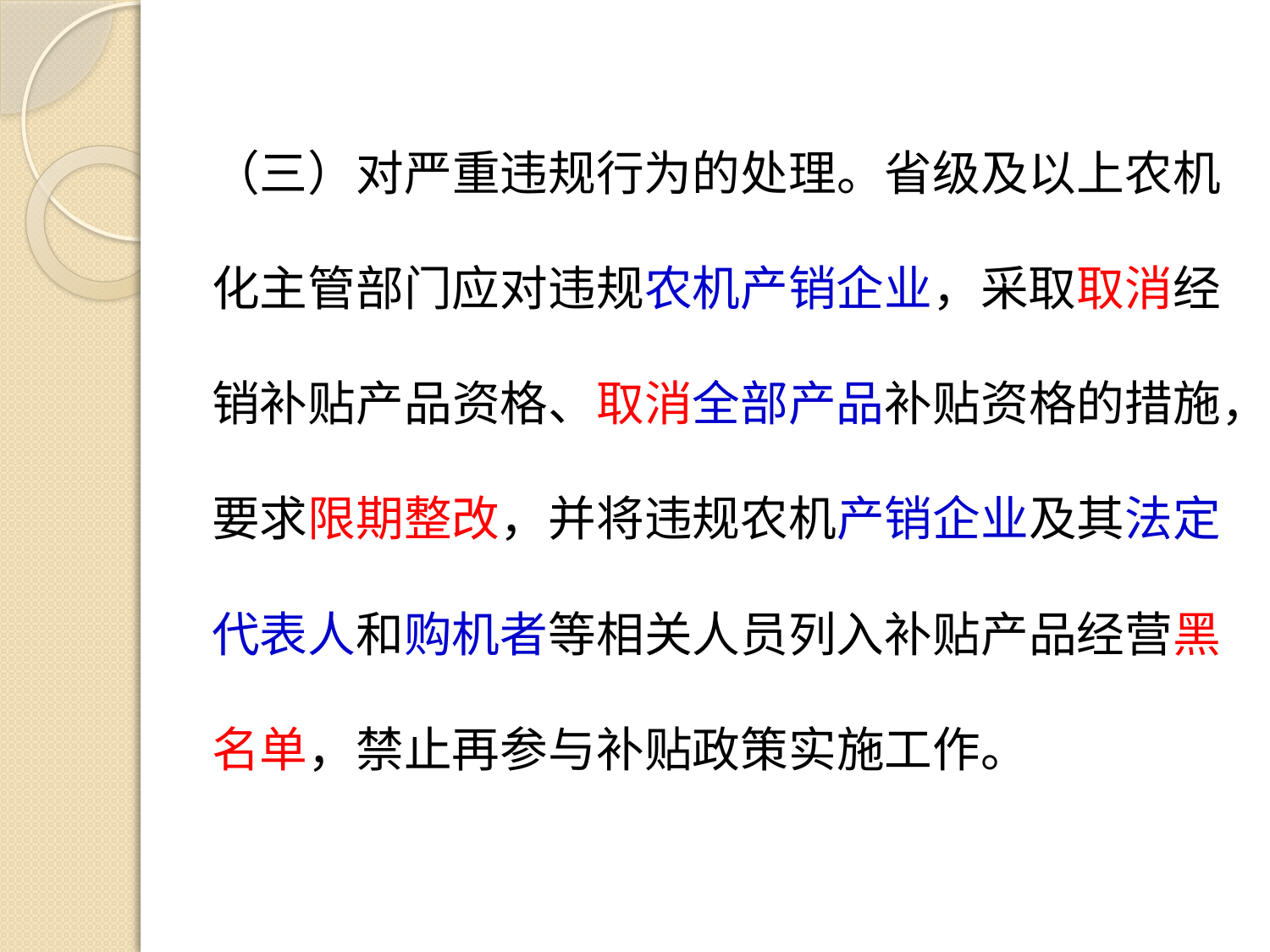

（三）对严重违规行为的处理。省级及以上农机化主管部门应对违规农机产销企业，采取取消经销补贴产品资格、取消全部产品补贴资格的措施，要求限期整改，并将违规农机产销企业及其法定代表人和购机者等相关人员列入补贴产品经营黑名单，禁止再参与补贴政策实施工作。